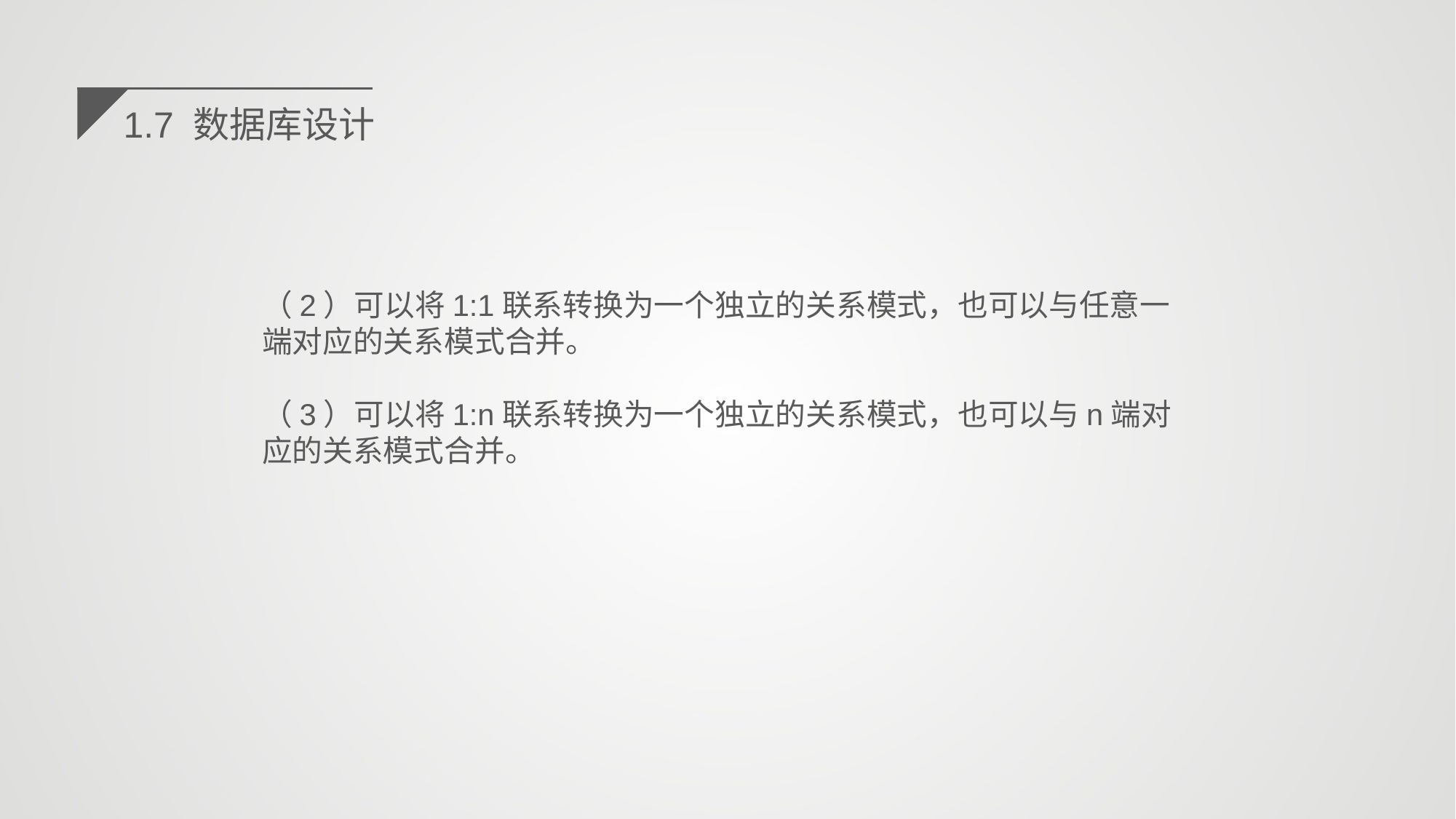

1.7 数据库设计
（2）可以将1:1联系转换为一个独立的关系模式，也可以与任意一端对应的关系模式合并。

（3）可以将1:n联系转换为一个独立的关系模式，也可以与n端对应的关系模式合并。